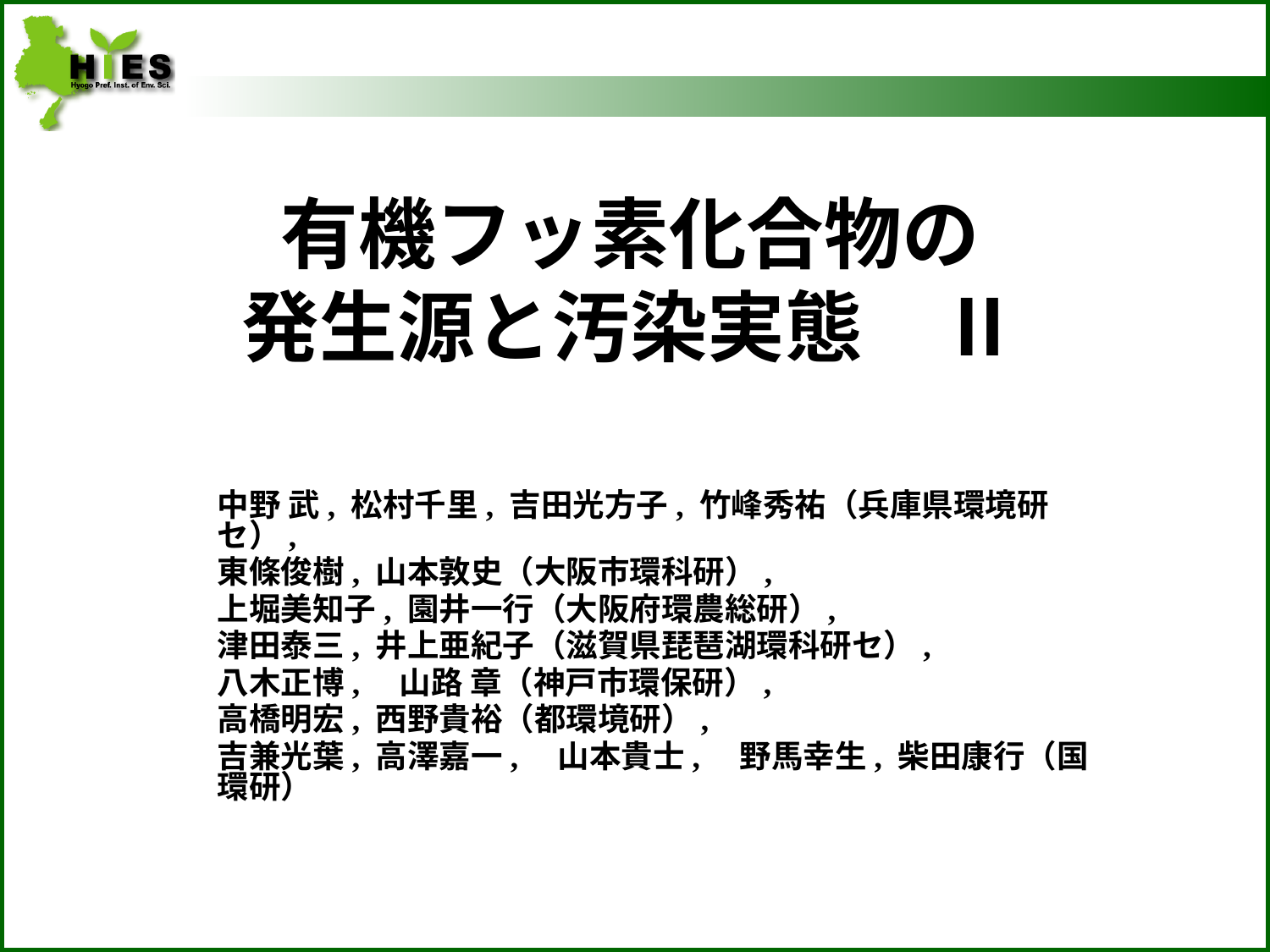

有機フッ素化合物の
発生源と汚染実態　Ⅱ
中野 武, 松村千里, 吉田光方子, 竹峰秀祐（兵庫県環境研セ）,
東條俊樹, 山本敦史（大阪市環科研）,
上堀美知子, 園井一行（大阪府環農総研）,
津田泰三, 井上亜紀子（滋賀県琵琶湖環科研セ）,
八木正博,　山路 章（神戸市環保研）,
高橋明宏, 西野貴裕（都環境研）,
吉兼光葉, 高澤嘉一,　山本貴士,　野馬幸生, 柴田康行（国環研）